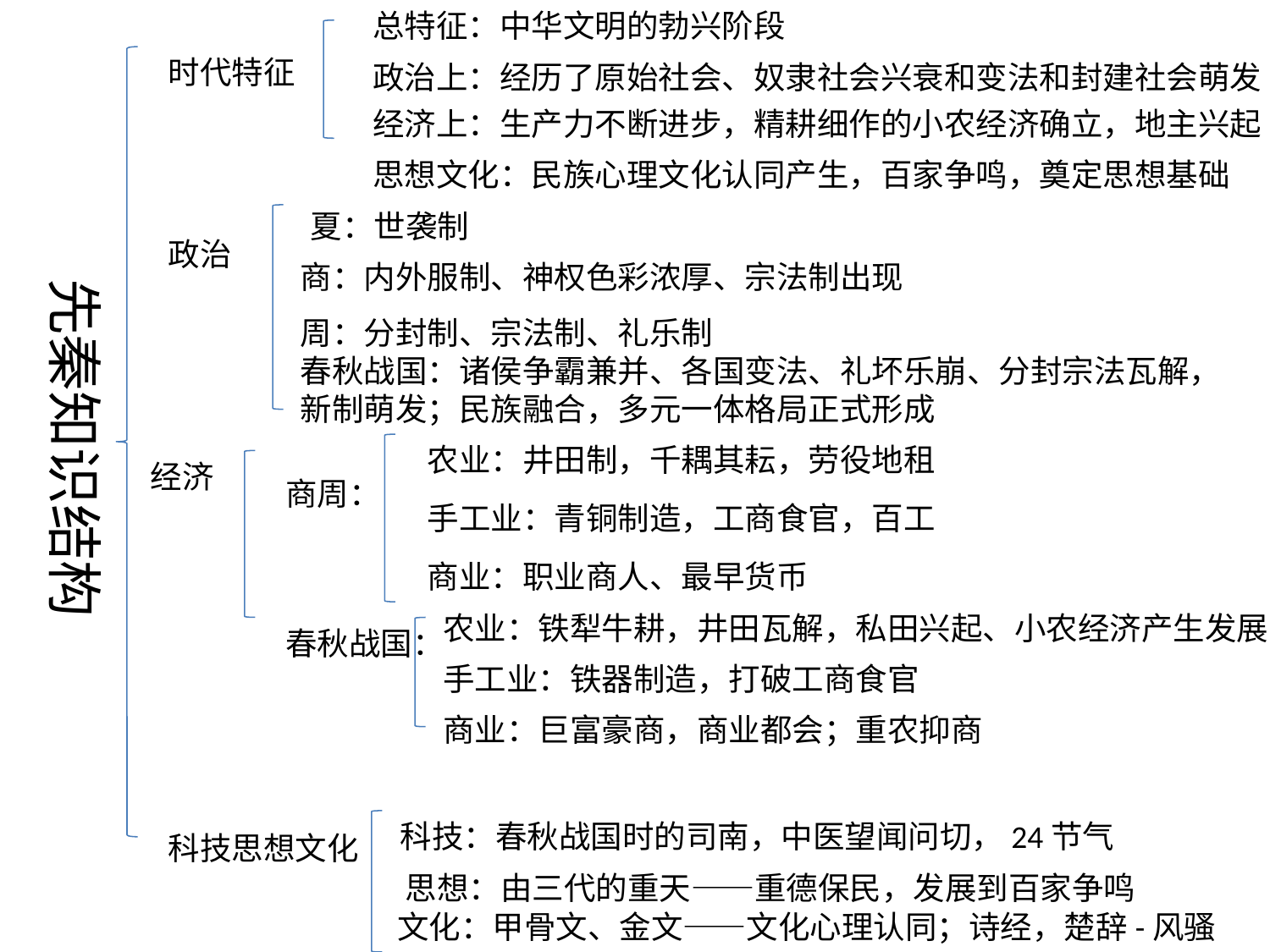

总特征：中华文明的勃兴阶段

时代特征
政治上：经历了原始社会、奴隶社会兴衰和变法和封建社会萌发
经济上：生产力不断进步，精耕细作的小农经济确立，地主兴起
思想文化：民族心理文化认同产生，百家争鸣，奠定思想基础
夏：世袭制

政治
商：内外服制、神权色彩浓厚、宗法制出现
先秦知识结构
周：分封制、宗法制、礼乐制
春秋战国：诸侯争霸兼并、各国变法、礼坏乐崩、分封宗法瓦解，
新制萌发；民族融合，多元一体格局正式形成

农业：井田制，千耦其耘，劳役地租
经济

商周：
手工业：青铜制造，工商食官，百工
商业：职业商人、最早货币
农业：铁犁牛耕，井田瓦解，私田兴起、小农经济产生发展
春秋战国：

手工业：铁器制造，打破工商食官
商业：巨富豪商，商业都会；重农抑商

科技：春秋战国时的司南，中医望闻问切，24节气
科技思想文化
思想：由三代的重天——重德保民，发展到百家争鸣
文化：甲骨文、金文——文化心理认同；诗经，楚辞-风骚